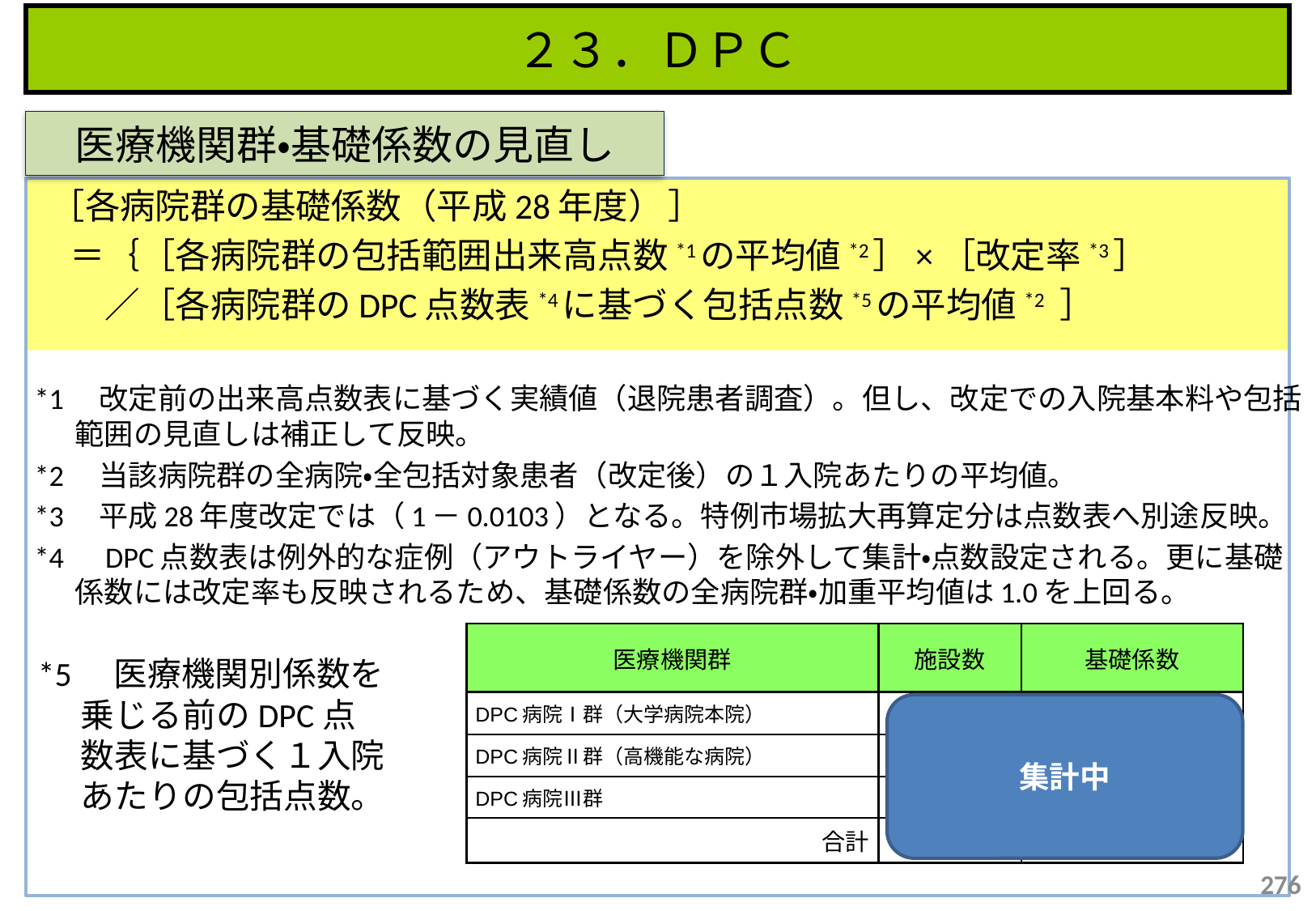

２３．ＤＰＣ
医療機関群・基礎係数の見直し
 ［各病院群の基礎係数（平成28年度） ］
　＝｛［各病院群の包括範囲出来高点数*1の平均値*2］×［改定率*3］
　　／［各病院群のDPC点数表*4に基づく包括点数*5の平均値*2 ］

*1　改定前の出来高点数表に基づく実績値（退院患者調査）。但し、改定での入院基本料や包括範囲の見直しは補正して反映。
*2　当該病院群の全病院・全包括対象患者（改定後）の１入院あたりの平均値。
*3　平成28年度改定では（1－0.0103）となる。特例市場拡大再算定分は点数表へ別途反映。
*4　DPC点数表は例外的な症例（アウトライヤー）を除外して集計・点数設定される。更に基礎係数には改定率も反映されるため、基礎係数の全病院群・加重平均値は1.0を上回る。

| 医療機関群 | 施設数 | 基礎係数 |
| --- | --- | --- |
| DPC病院Ⅰ群（大学病院本院） | 80 | 1.1351 |
| DPC病院Ⅱ群（高機能な病院） | 99 | 1.0629 |
| DPC病院Ⅲ群 | 1406 | 1.0276 |
| 合計 | 1585 | 1.0464 |
*5　医療機関別係数を乗じる前のDPC点数表に基づく１入院あたりの包括点数。
集計中
276